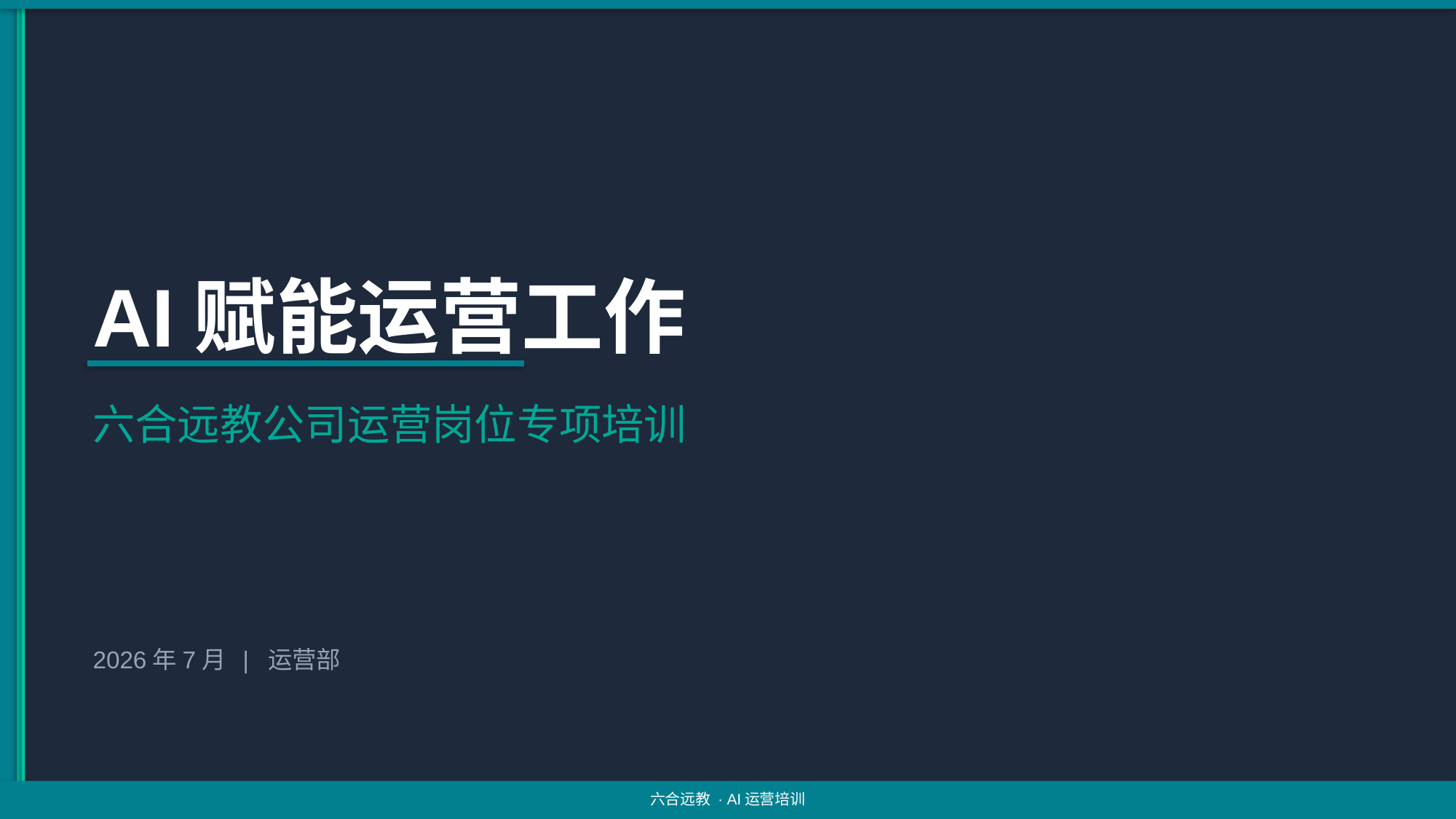

AI赋能运营工作

六合远教公司运营岗位专项培训
2026年7月  |  运营部

六合远教 · AI运营培训